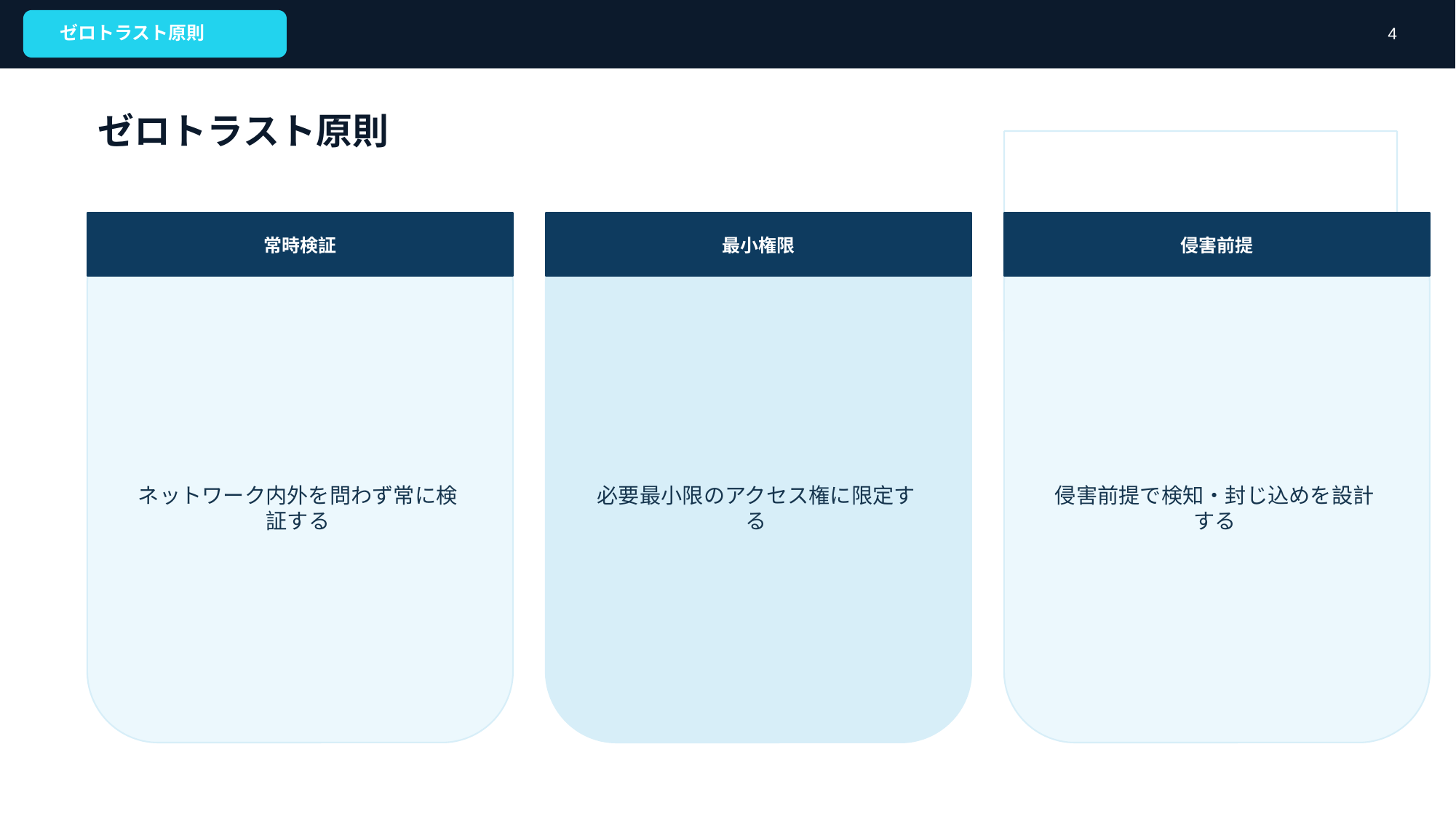

ゼロトラスト原則
4
ゼロトラスト原則

常時検証
最小権限
侵害前提
ネットワーク内外を問わず常に検証する
必要最小限のアクセス権に限定する
侵害前提で検知・封じ込めを設計する